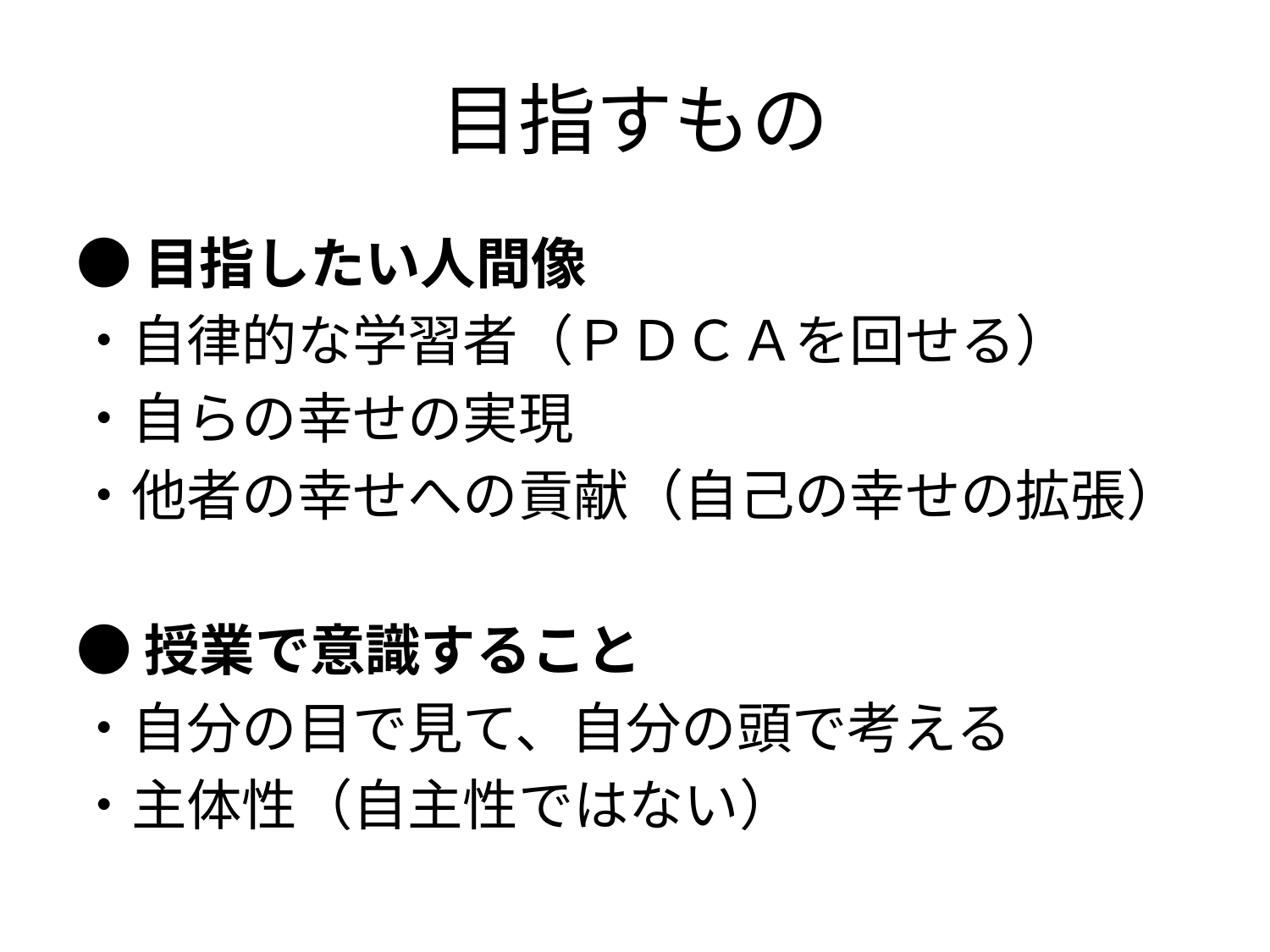

# 目指すもの
●目指したい人間像
・自律的な学習者（ＰＤＣＡを回せる）
・自らの幸せの実現
・他者の幸せへの貢献（自己の幸せの拡張）

●授業で意識すること
・自分の目で見て、自分の頭で考える
・主体性（自主性ではない）